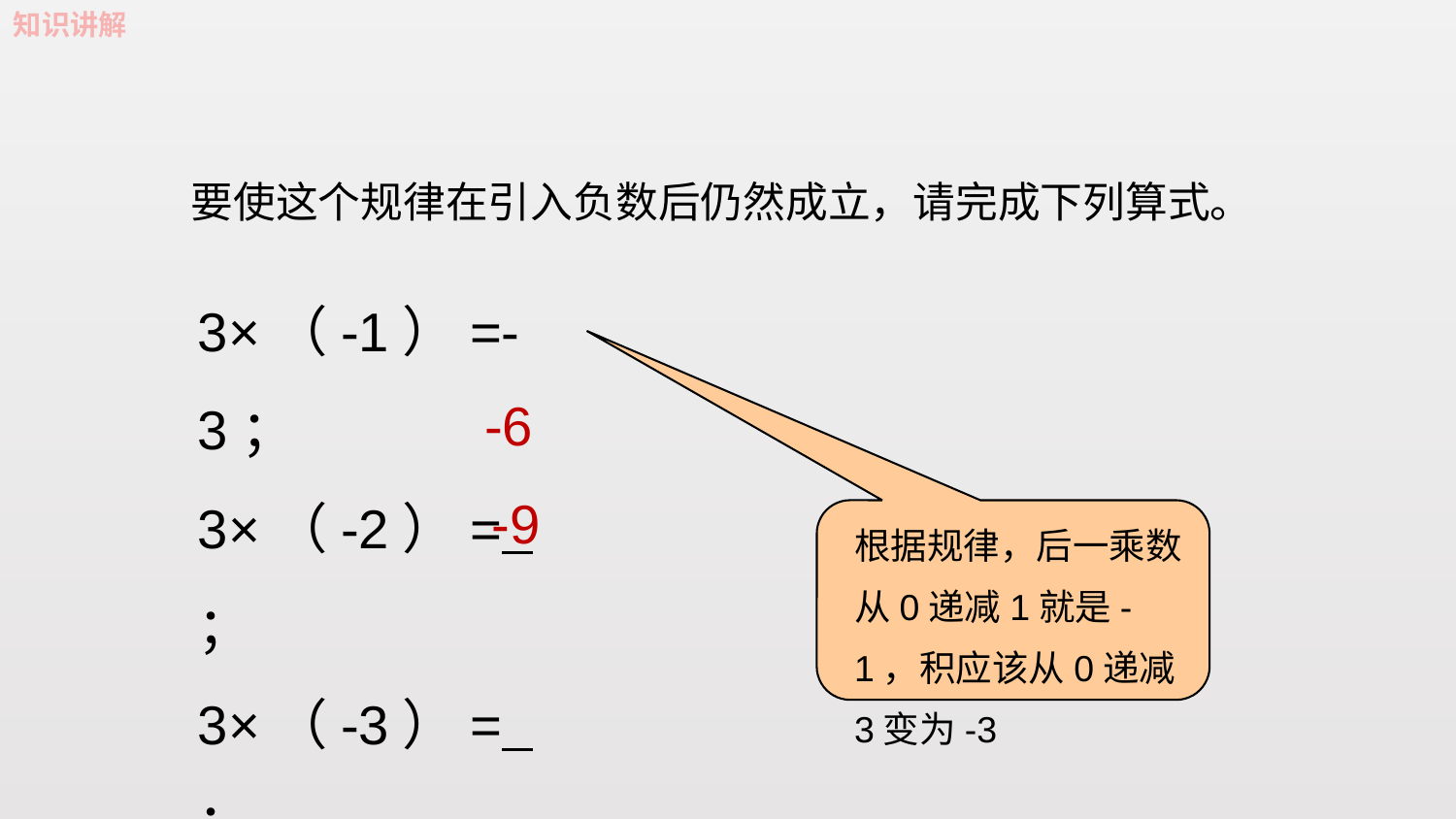

知识讲解
要使这个规律在引入负数后仍然成立，请完成下列算式。
3×（-1）=-3；
3×（-2）=   ；
3×（-3）=   ；
-6
-9
根据规律，后一乘数从0递减1就是-1，积应该从0递减3变为-3